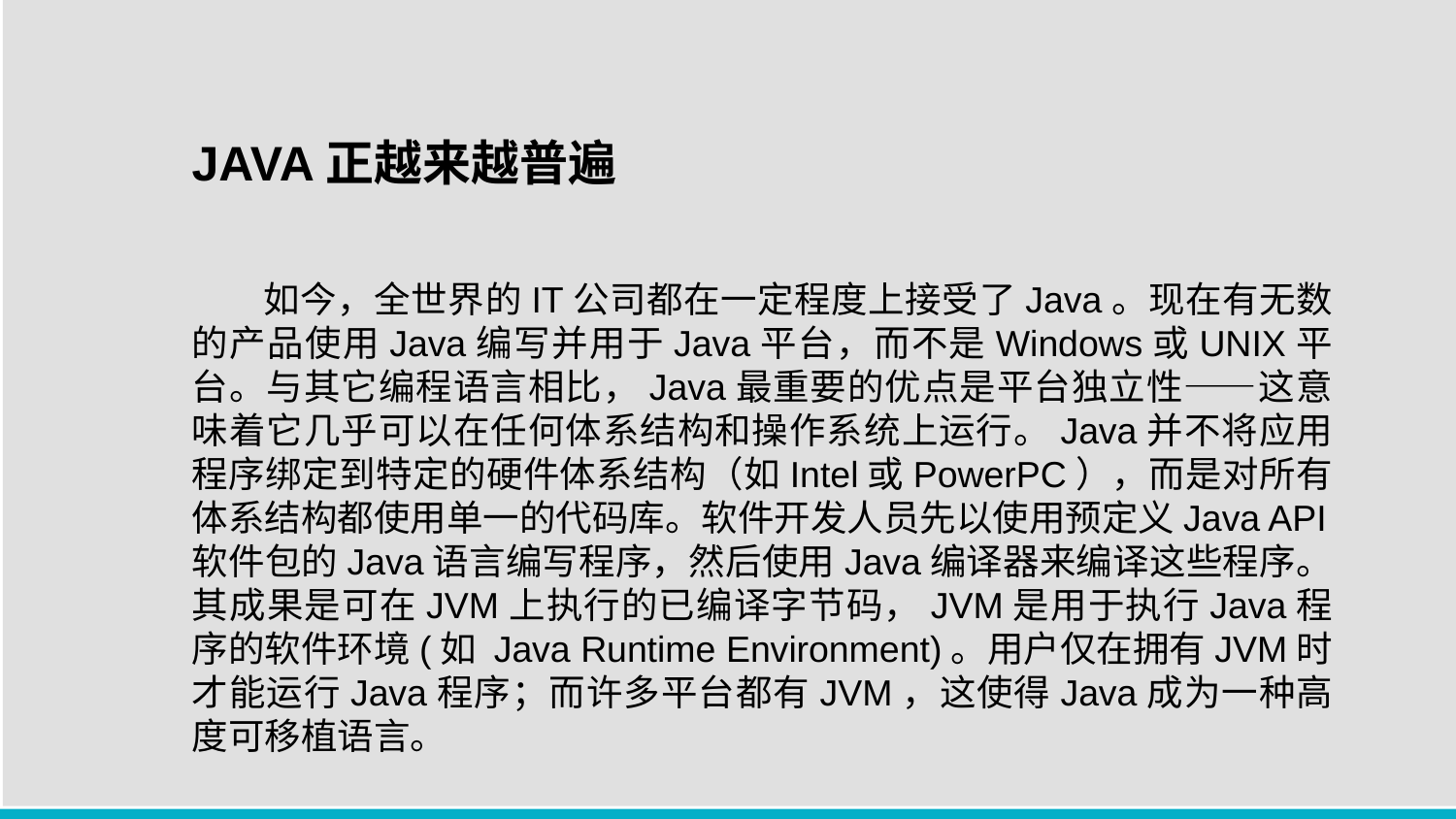

JAVA正越来越普遍
       如今，全世界的IT公司都在一定程度上接受了Java。现在有无数的产品使用Java编写并用于Java平台，而不是Windows或UNIX平台。与其它编程语言相比，Java最重要的优点是平台独立性——这意味着它几乎可以在任何体系结构和操作系统上运行。Java并不将应用程序绑定到特定的硬件体系结构（如Intel或PowerPC），而是对所有体系结构都使用单一的代码库。软件开发人员先以使用预定义Java API软件包的Java语言编写程序，然后使用Java编译器来编译这些程序。其成果是可在JVM上执行的已编译字节码，JVM是用于执行Java程序的软件环境(如 Java Runtime Environment)。用户仅在拥有JVM时才能运行Java程序；而许多平台都有JVM，这使得Java成为一种高度可移植语言。